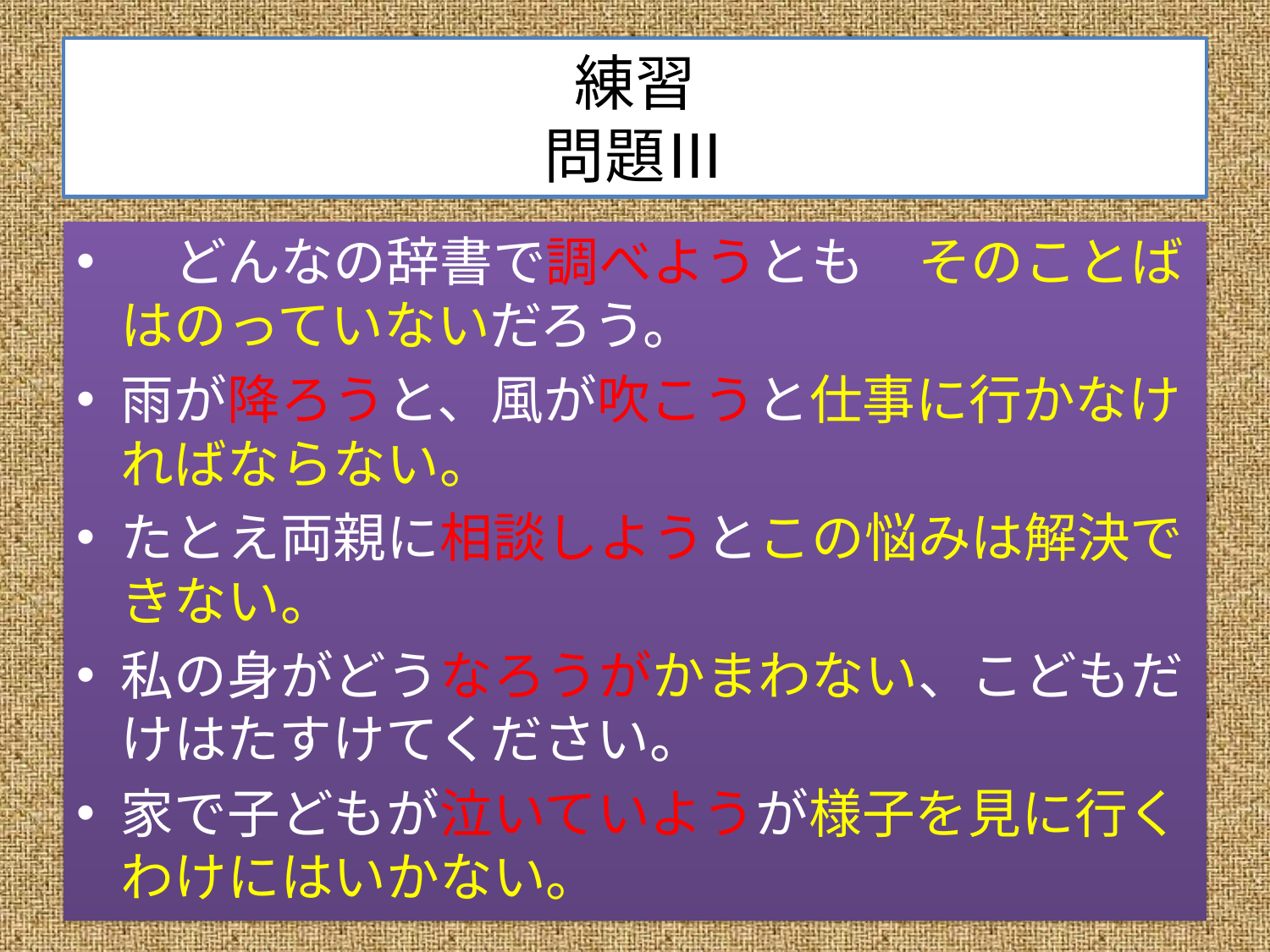

# 練習 問題Ⅲ
　どんなの辞書で調べようとも　そのことばはのっていないだろう。
雨が降ろうと、風が吹こうと仕事に行かなければならない。
たとえ両親に相談しようとこの悩みは解決できない。
私の身がどうなろうがかまわない、こどもだけはたすけてください。
家で子どもが泣いていようが様子を見に行くわけにはいかない。